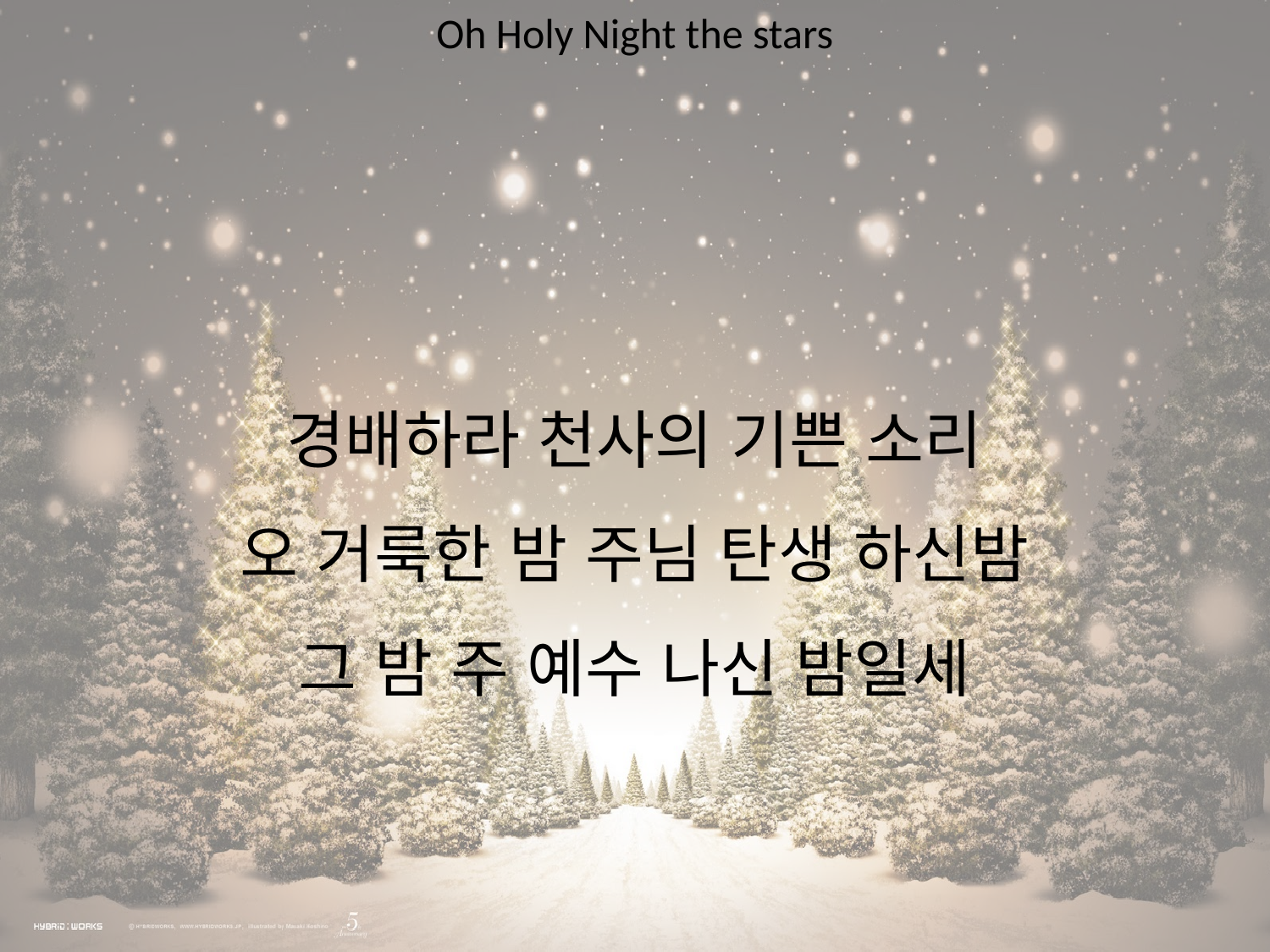

Oh Holy Night the stars
#
경배하라 천사의 기쁜 소리
오 거룩한 밤 주님 탄생 하신밤
그 밤 주 예수 나신 밤일세